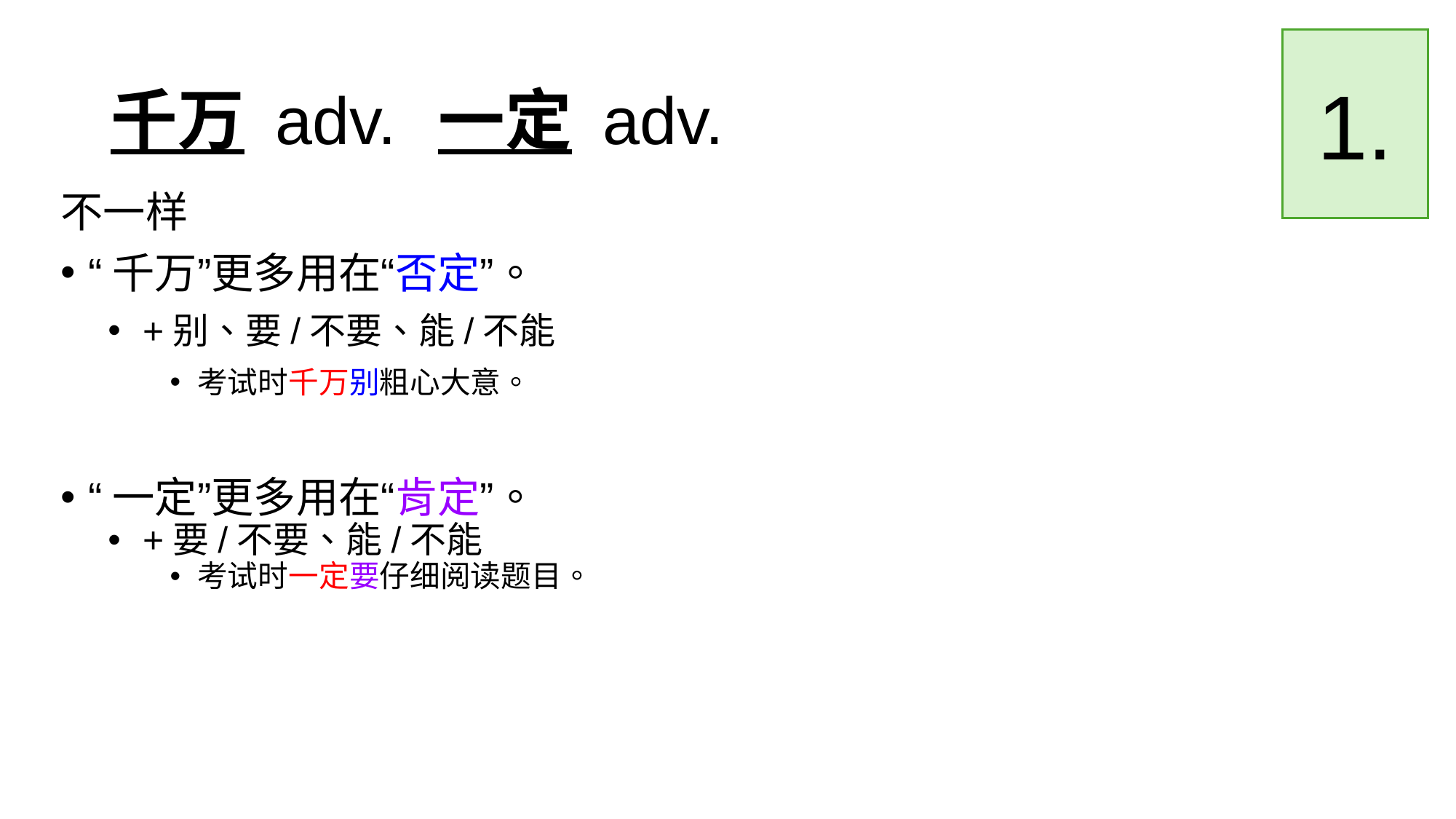

1.
# 千万 adv.	一定 adv.
不一样
“千万”更多用在“否定”。
+别、要/不要、能/不能
考试时千万别粗心大意。

“一定”更多用在“肯定”。
+要/不要、能/不能
考试时一定要仔细阅读题目。